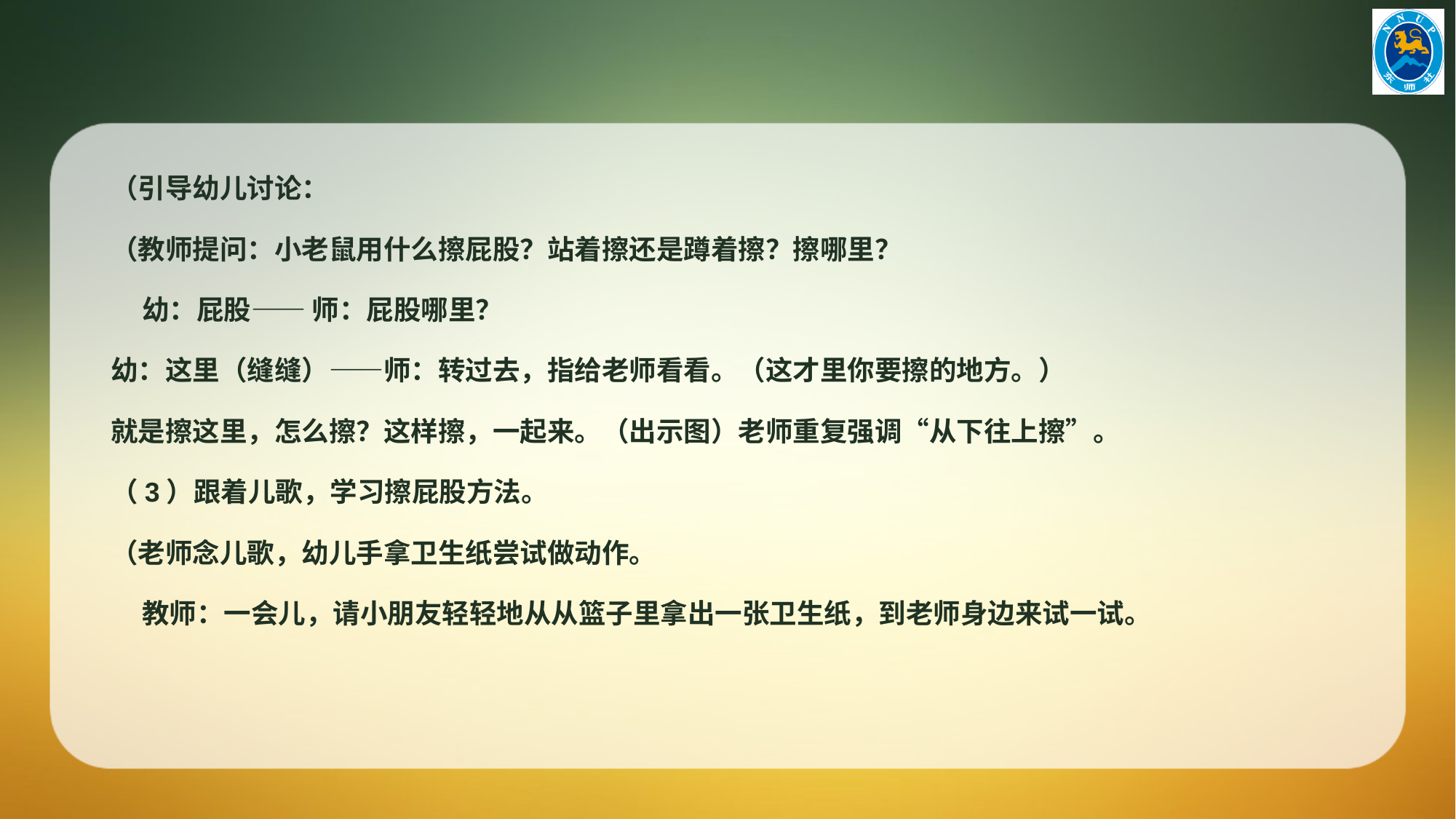

（引导幼儿讨论：
（教师提问：小老鼠用什么擦屁股？站着擦还是蹲着擦？擦哪里？
    幼：屁股—— 师：屁股哪里？
幼：这里（缝缝）——师：转过去，指给老师看看。（这才里你要擦的地方。）
就是擦这里，怎么擦？这样擦，一起来。（出示图）老师重复强调“从下往上擦”。
（3）跟着儿歌，学习擦屁股方法。
（老师念儿歌，幼儿手拿卫生纸尝试做动作。
    教师：一会儿，请小朋友轻轻地从从篮子里拿出一张卫生纸，到老师身边来试一试。